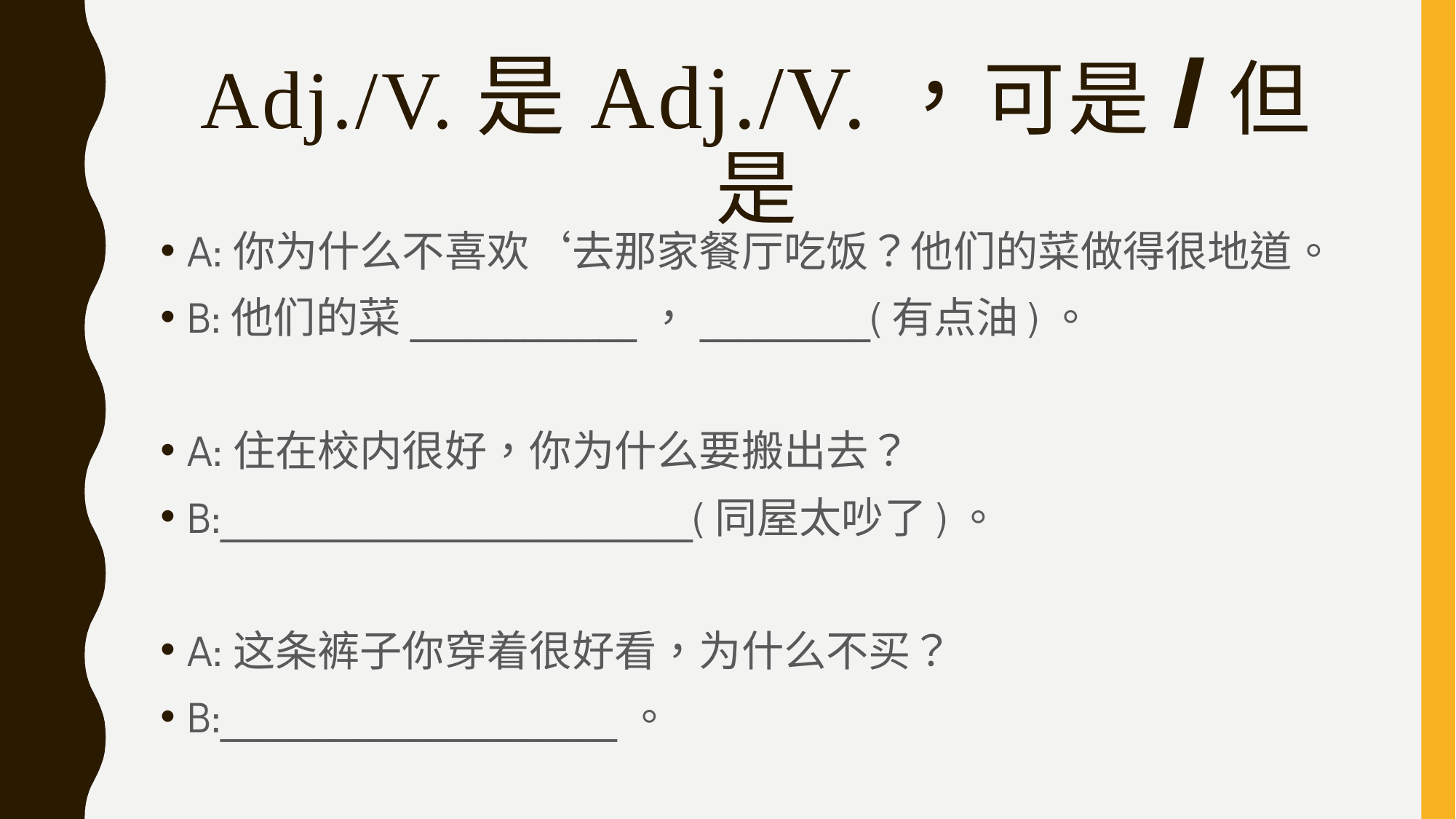

# Adj./V.是Adj./V.，可是/但是
A:你为什么不喜欢‘去那家餐厅吃饭？他们的菜做得很地道。
B:他们的菜____________，_________(有点油)。

A:住在校内很好，你为什么要搬出去？
B:_________________________(同屋太吵了)。

A:这条裤子你穿着很好看，为什么不买？
B:_____________________。